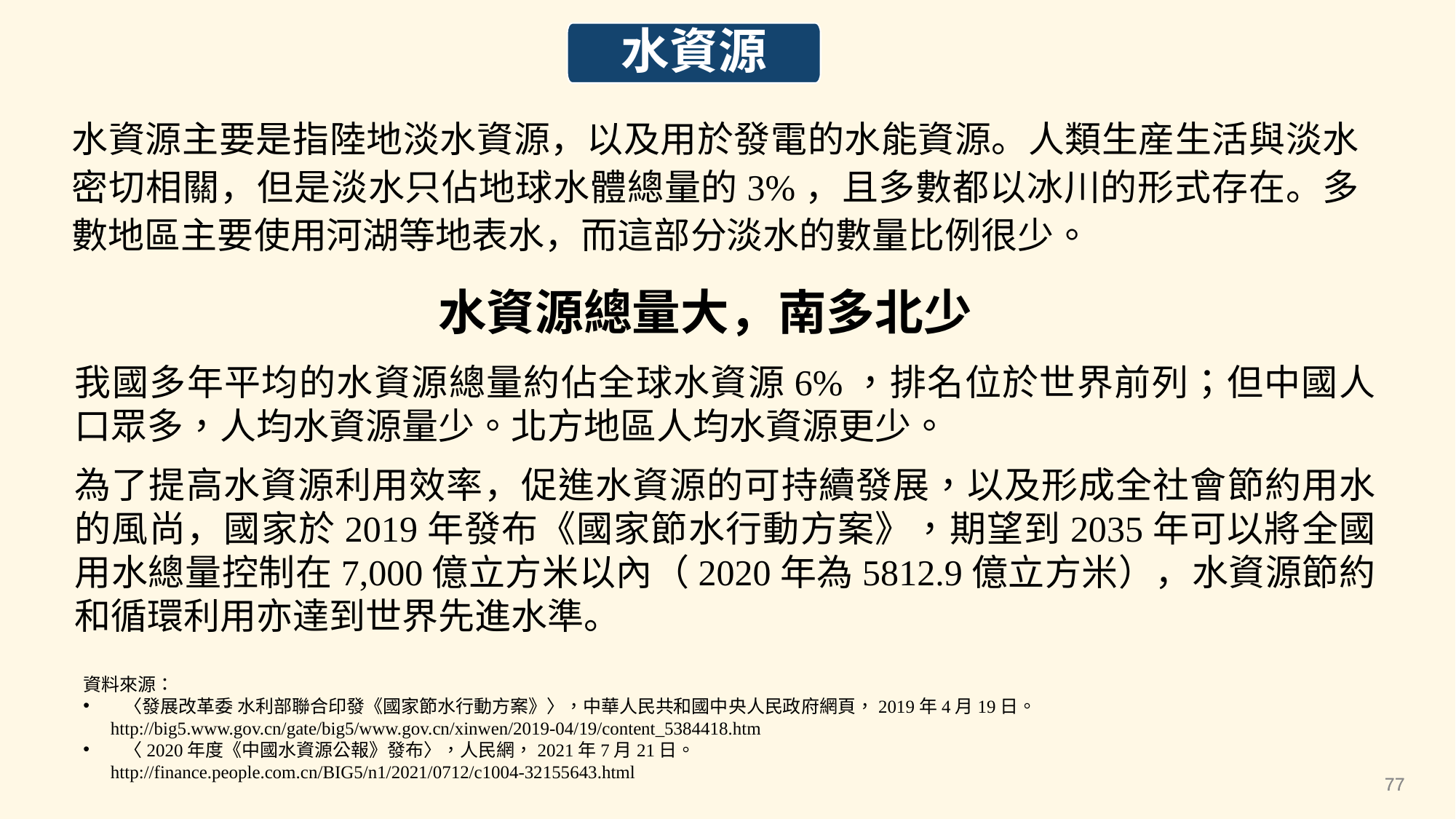

水資源
水資源主要是指陸地淡水資源，以及用於發電的水能資源。人類生産生活與淡水密切相關，但是淡水只佔地球水體總量的3%，且多數都以冰川的形式存在。多數地區主要使用河湖等地表水，而這部分淡水的數量比例很少。
水資源總量大，南多北少
我國多年平均的水資源總量約佔全球水資源6%，排名位於世界前列；但中國人口眾多，人均水資源量少。北方地區人均水資源更少。
為了提高水資源利用效率，促進水資源的可持續發展，以及形成全社會節約用水的風尚，國家於2019年發布《國家節水行動方案》，期望到2035年可以將全國用水總量控制在7,000億立方米以內（2020年為5812.9億立方米），水資源節約和循環利用亦達到世界先進水準。
資料來源：
〈發展改革委 水利部聯合印發《國家節水行動方案》〉，中華人民共和國中央人民政府網頁，2019年4月19日。
      http://big5.www.gov.cn/gate/big5/www.gov.cn/xinwen/2019-04/19/content_5384418.htm
〈2020年度《中國水資源公報》發布〉，人民網，2021年7月21日。
      http://finance.people.com.cn/BIG5/n1/2021/0712/c1004-32155643.html